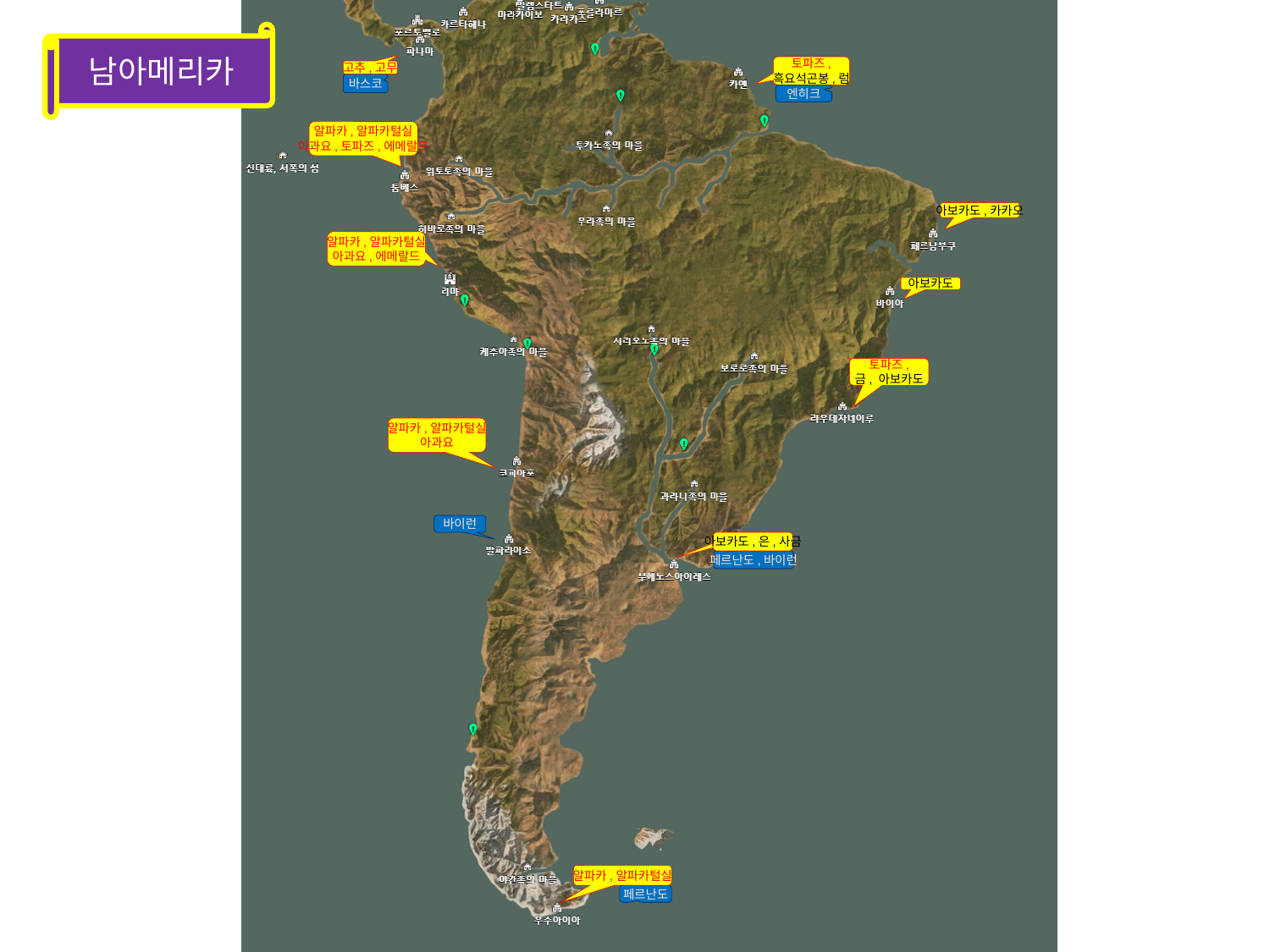

남아메리카
토파즈,
흑요석곤봉,럼
고추,고무
바스코
엔히크
알파카,알파카털실
아과요,토파즈,에메랄드
아보카도,카카오
알파카,알파카털실
아과요,에메랄드
아보카도
토파즈,
금, 아보카도
알파카,알파카털실
아과요
바이런
아보카도,은,사금
페르난도,바이런
알파카,알파카털실
페르난도